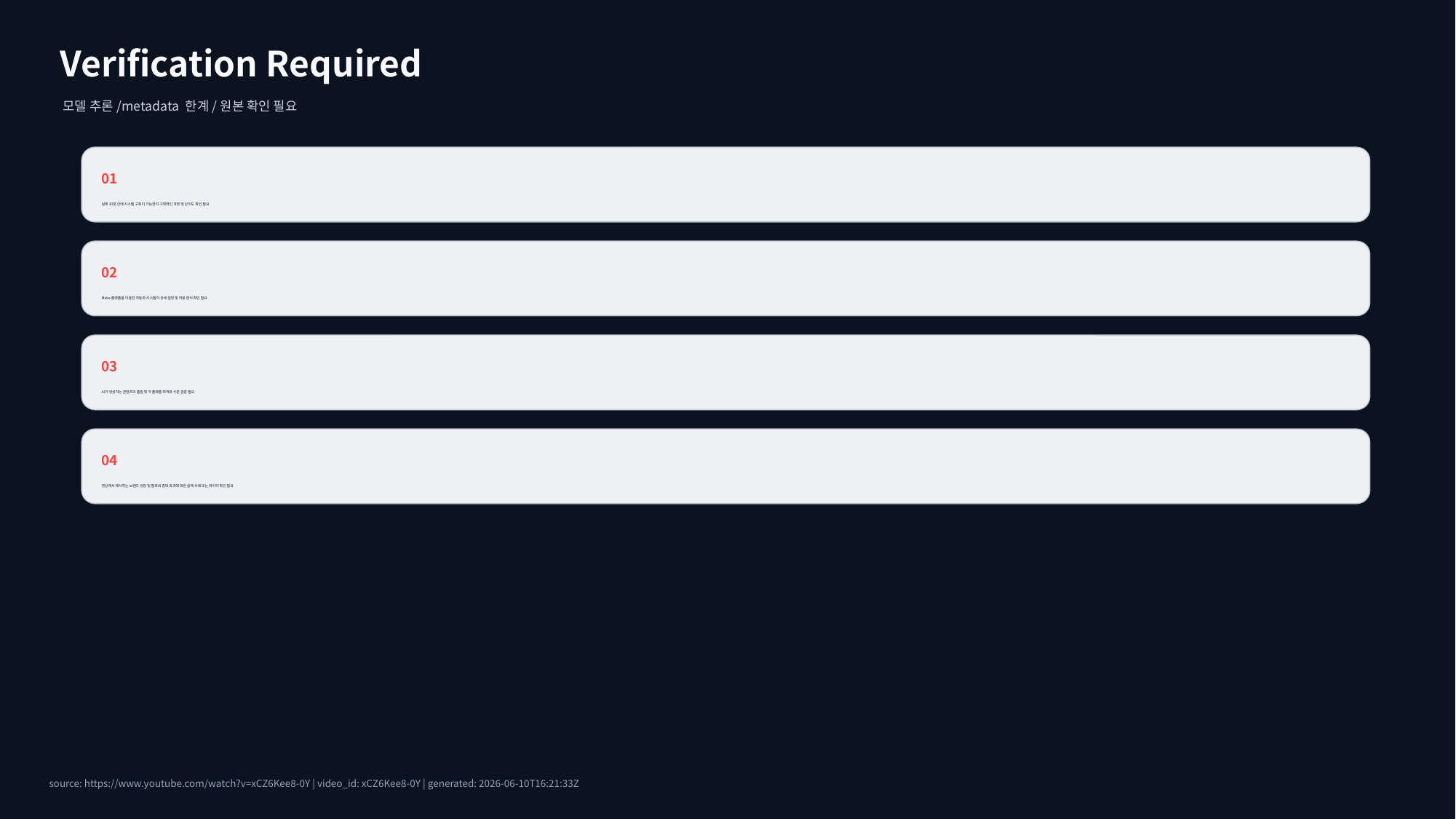

Verification Required
모델 추론/metadata 한계/원본 확인 필요

01
실제 10분 안에 시스템 구축이 가능한지 구체적인 과정 및 난이도 확인 필요

02
Make 플랫폼을 이용한 자동화 시스템의 상세 설정 및 작동 방식 확인 필요

03
AI가 생성하는 콘텐츠의 품질 및 각 플랫폼 최적화 수준 검증 필요

04
영상에서 제시하는 브랜드 성장 및 팔로워 증대 효과에 대한 실제 사례 또는 데이터 확인 필요
source: https://www.youtube.com/watch?v=xCZ6Kee8-0Y | video_id: xCZ6Kee8-0Y | generated: 2026-06-10T16:21:33Z